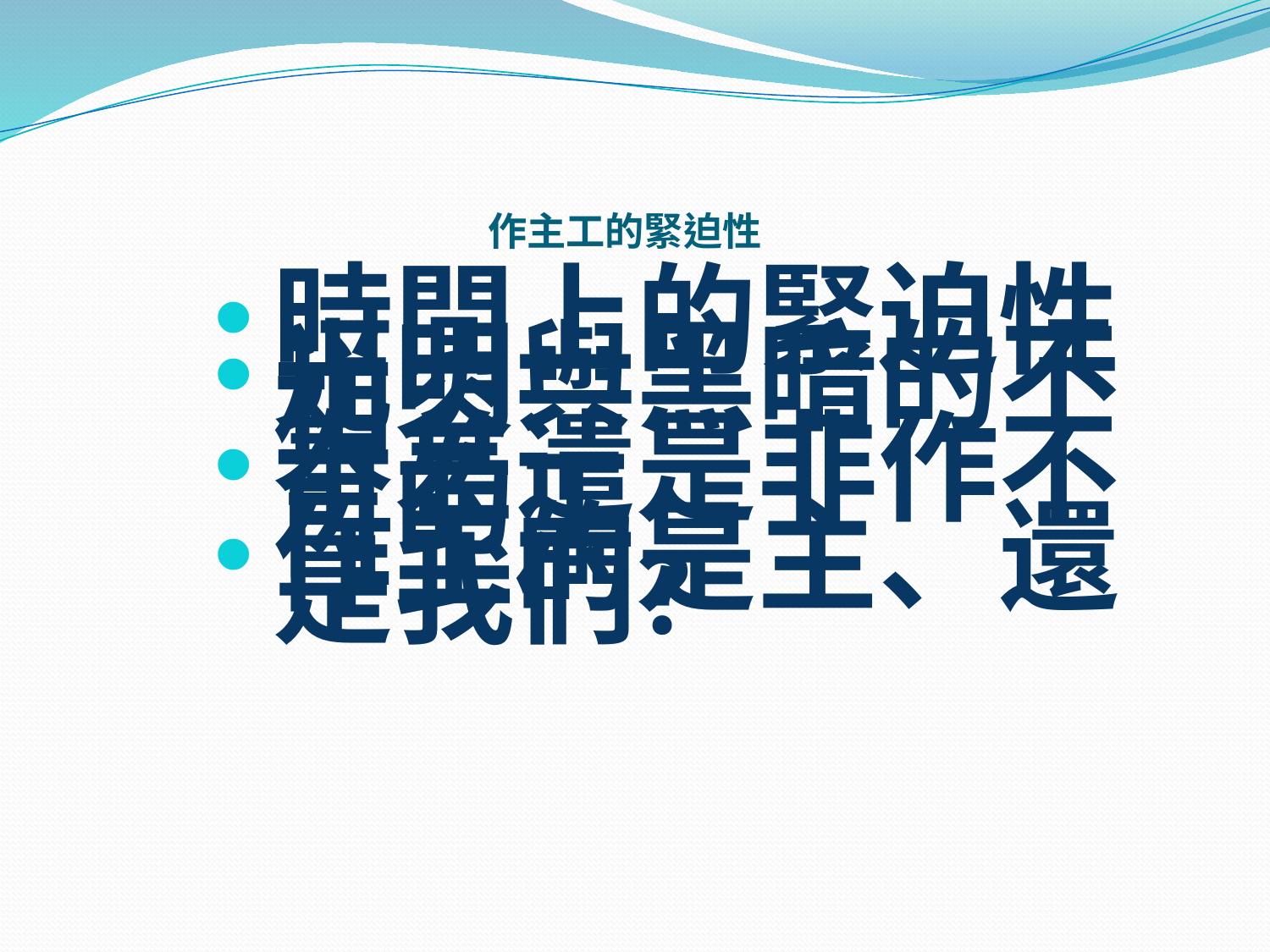

# 作主工的緊迫性
時間上的緊迫性
光明與黑暗的不相容
奉差遣是非作不可的工
作工的是主、還是我們？